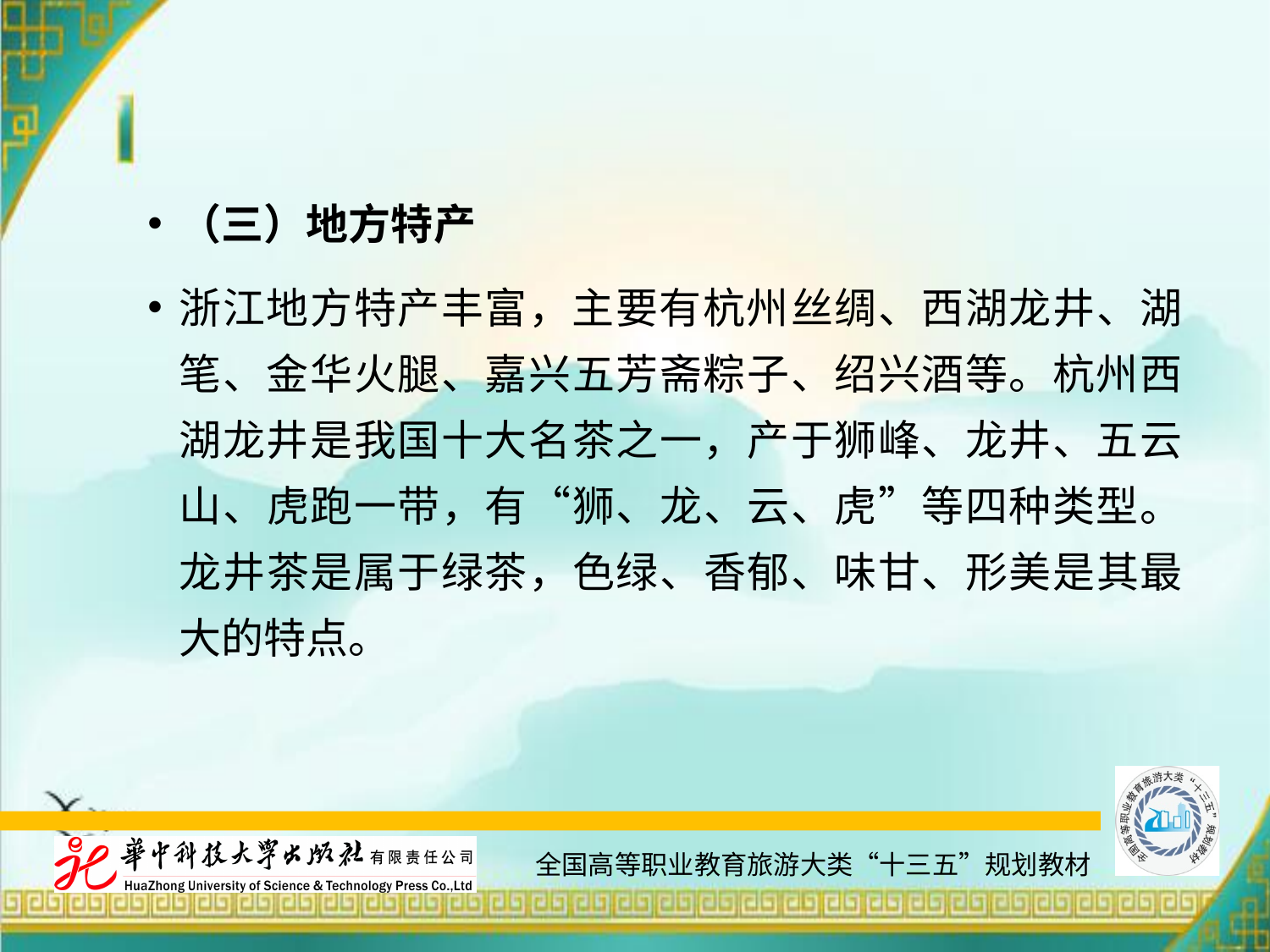

#
（三）地方特产
浙江地方特产丰富，主要有杭州丝绸、西湖龙井、湖笔、金华火腿、嘉兴五芳斋粽子、绍兴酒等。杭州西湖龙井是我国十大名茶之一，产于狮峰、龙井、五云山、虎跑一带，有“狮、龙、云、虎”等四种类型。龙井茶是属于绿茶，色绿、香郁、味甘、形美是其最大的特点。